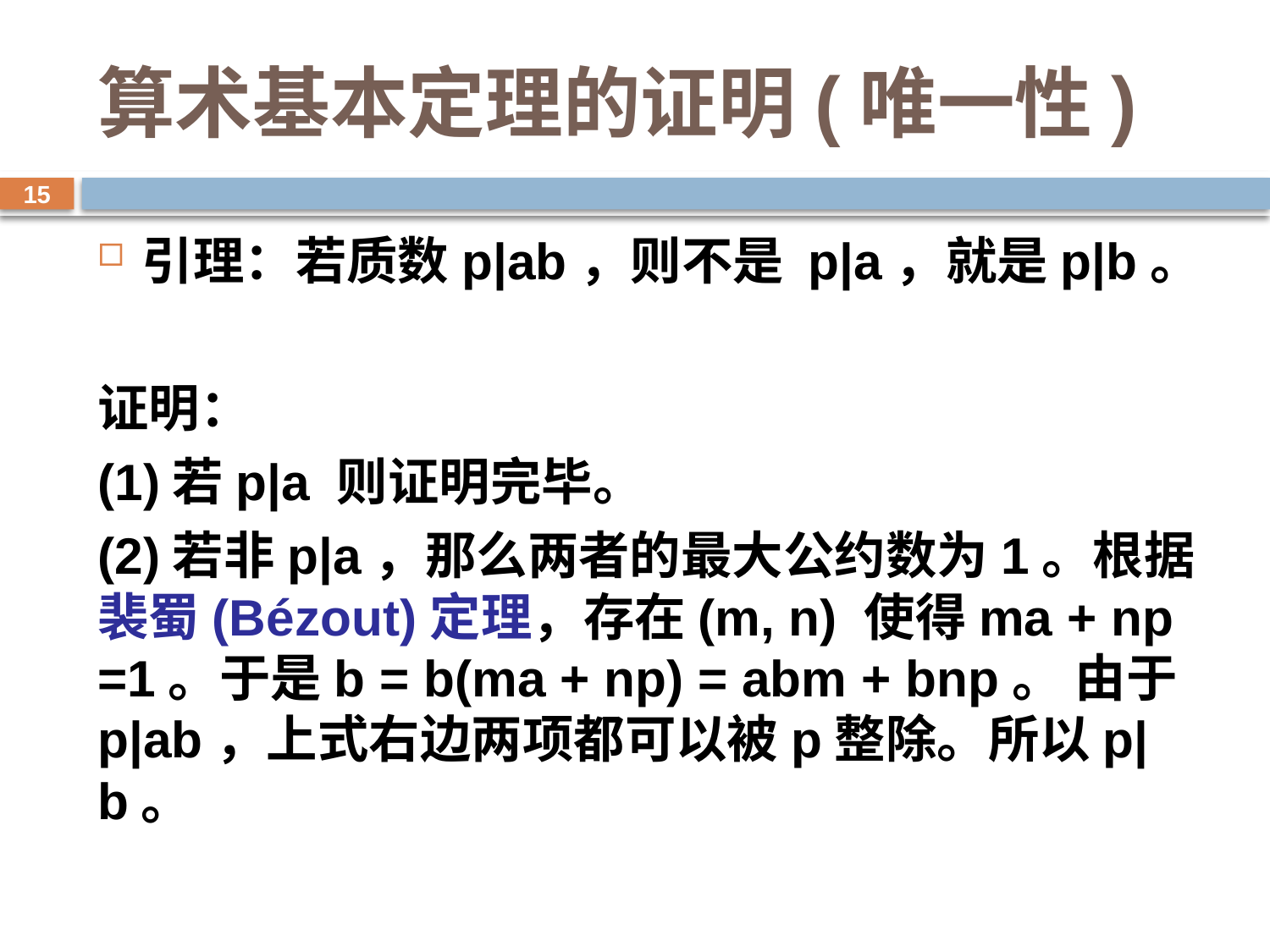

# 算术基本定理的证明(唯一性)
15
引理：若质数p|ab，则不是 p|a，就是p|b。

证明：
(1)若p|a 则证明完毕。
(2)若非p|a，那么两者的最大公约数为1。根据裴蜀(Bézout)定理，存在(m, n) 使得ma + np =1。于是b = b(ma + np) = abm + bnp。 由于p|ab，上式右边两项都可以被p整除。所以p|b。